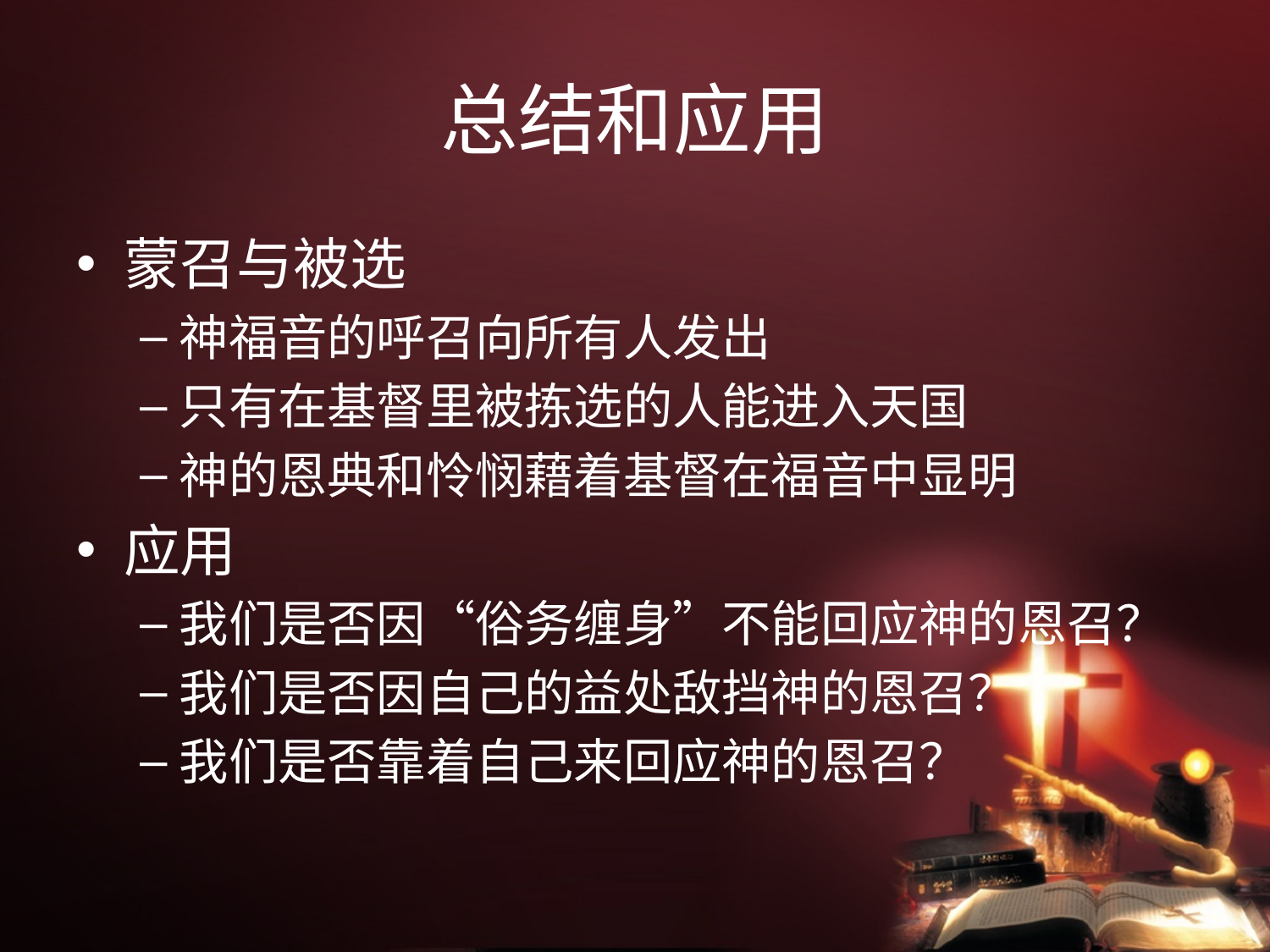

# 总结和应用
蒙召与被选
神福音的呼召向所有人发出
只有在基督里被拣选的人能进入天国
神的恩典和怜悯藉着基督在福音中显明
应用
我们是否因“俗务缠身”不能回应神的恩召？
我们是否因自己的益处敌挡神的恩召？
我们是否靠着自己来回应神的恩召？